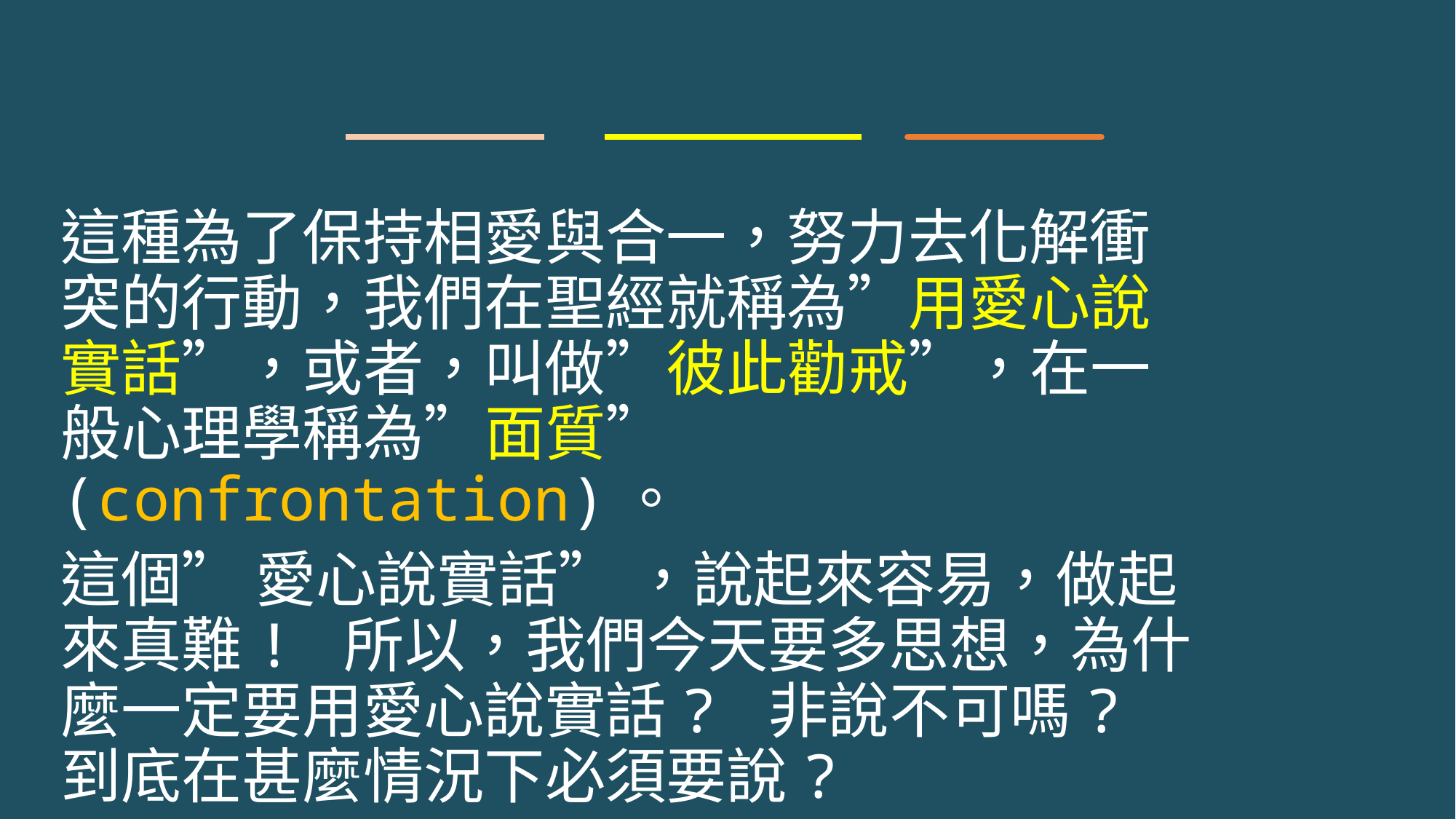

這種為了保持相愛與合一，努力去化解衝突的行動，我們在聖經就稱為”用愛心說實話”，或者，叫做”彼此勸戒”，在一般心理學稱為”面質” (confrontation)。
這個” 愛心說實話” ，說起來容易，做起來真難! 所以，我們今天要多思想，為什麼一定要用愛心說實話? 非說不可嗎? 到底在甚麼情況下必須要說?